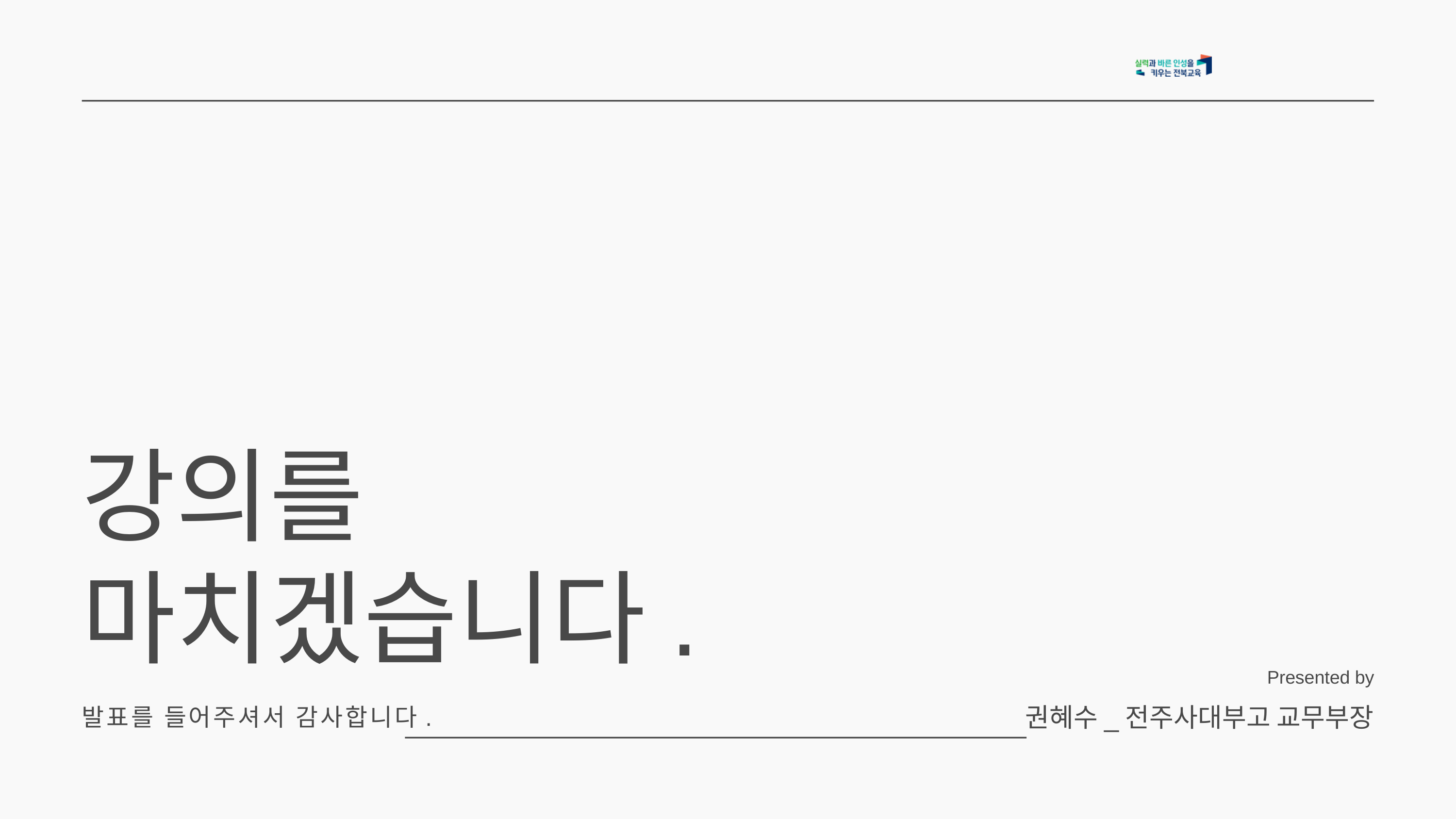

강의를
마치겠습니다.
Presented by
권혜수_전주사대부고 교무부장
발표를 들어주셔서 감사합니다.